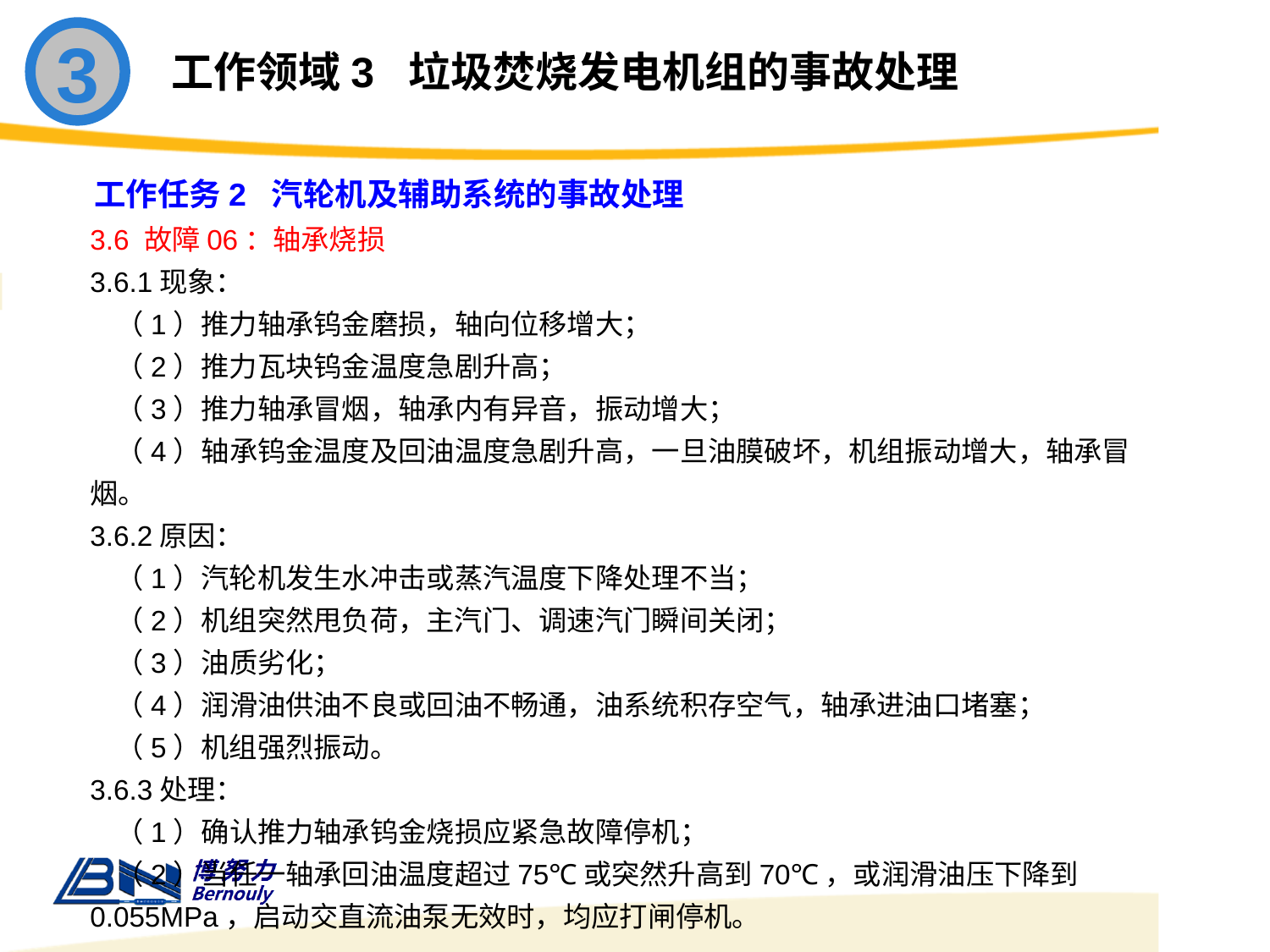

3
工作领域3  垃圾焚烧发电机组的事故处理
工作任务2  汽轮机及辅助系统的事故处理
3.6 故障06：轴承烧损
3.6.1现象：
   （1）推力轴承钨金磨损，轴向位移增大；
   （2）推力瓦块钨金温度急剧升高；
   （3）推力轴承冒烟，轴承内有异音，振动增大；
   （4）轴承钨金温度及回油温度急剧升高，一旦油膜破坏，机组振动增大，轴承冒烟。
3.6.2原因：
   （1）汽轮机发生水冲击或蒸汽温度下降处理不当；
   （2）机组突然甩负荷，主汽门、调速汽门瞬间关闭；
   （3）油质劣化；
   （4）润滑油供油不良或回油不畅通，油系统积存空气，轴承进油口堵塞；
   （5）机组强烈振动。
3.6.3处理：
   （1）确认推力轴承钨金烧损应紧急故障停机；
   （2）当任一轴承回油温度超过75℃或突然升高到70℃，或润滑油压下降到0.055MPa，启动交直流油泵无效时，均应打闸停机。